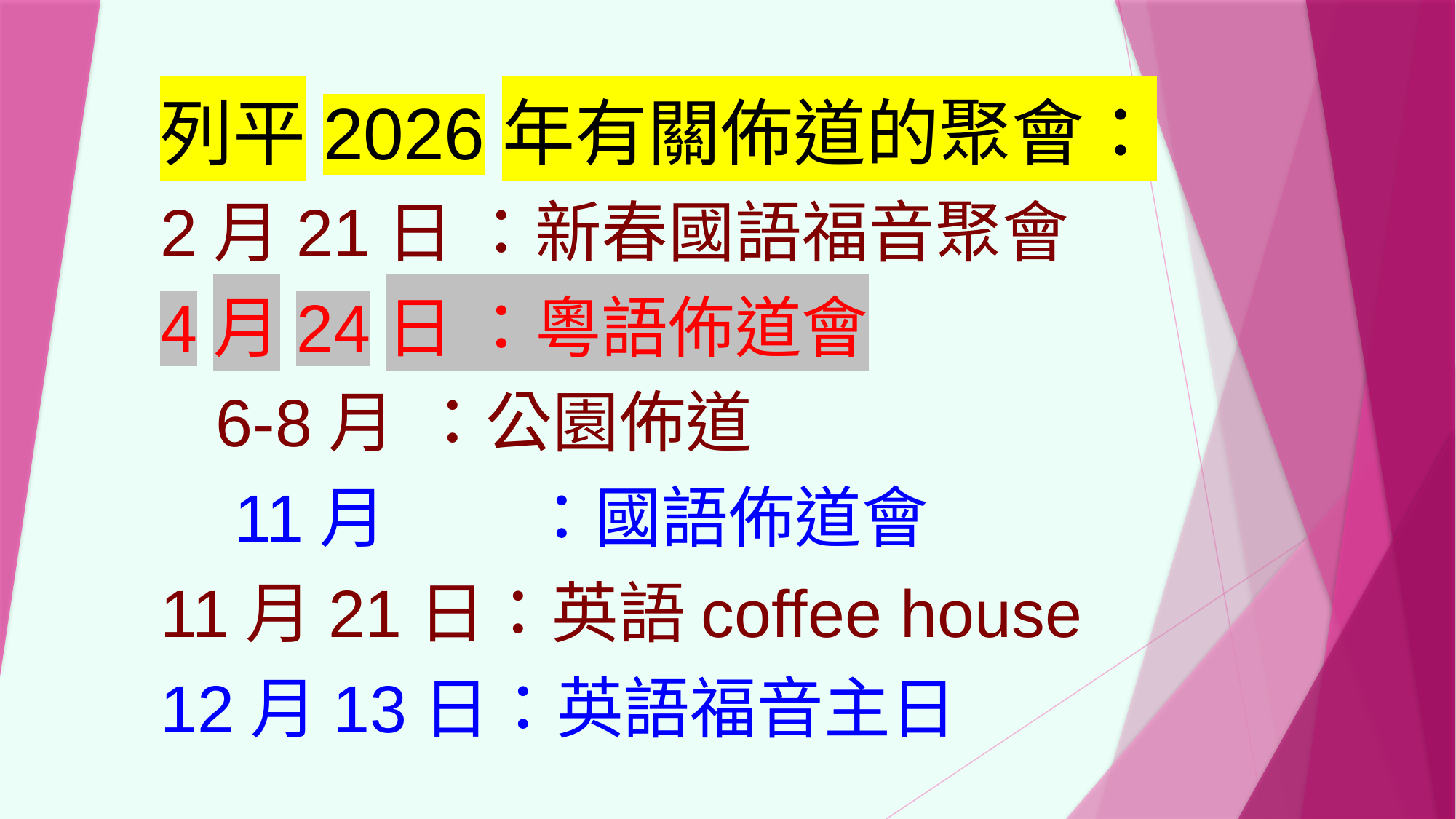

列平2026年有關佈道的聚會：
2月21日 ：新春國語福音聚會
4月24日 ：粵語佈道會
   6-8月	：公園佈道
    11月		：國語佈道會
11月21日：英語coffee house
12月13日：英語福音主日